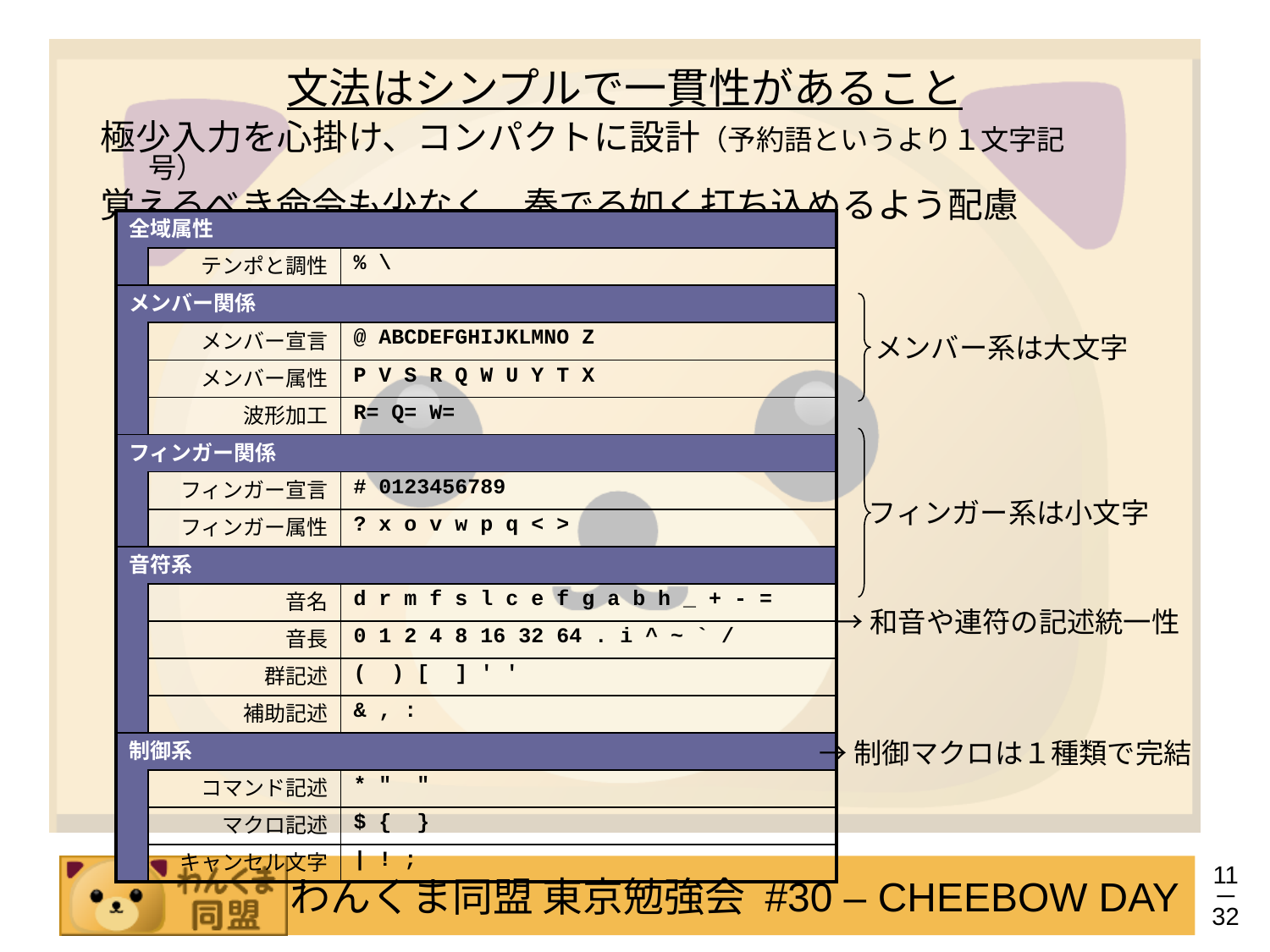

文法はシンプルで一貫性があること
極少入力を心掛け、コンパクトに設計（予約語というより１文字記号）
覚えるべき命令も少なく、奏でる如く打ち込めるよう配慮
| 全域属性 |  |  |
| --- | --- | --- |
|  | テンポと調性 | % \ |
| メンバー関係 |  |  |
|  | メンバー宣言 | @ ABCDEFGHIJKLMNO Z |
|  | メンバー属性 | P V S R Q W U Y T X |
|  | 波形加工 | R= Q= W= |
| フィンガー関係 |  |  |
|  | フィンガー宣言 | # 0123456789 |
|  | フィンガー属性 | ? x o v w p q < > |
| 音符系 |  |  |
|  | 音名 | d r m f s l c e f g a b h \_ + - = |
|  | 音長 | 0 1 2 4 8 16 32 64 . i ^ ~ ` / |
|  | 群記述 | ( ) [ ] ' ' |
|  | 補助記述 | & , : |
| 制御系 |  |  |
|  | コマンド記述 | \* " " |
|  | マクロ記述 | $ { } |
|  | キャンセル文字 | | ! ; |

メンバー系は大文字

フィンガー系は小文字
→和音や連符の記述統一性
→制御マクロは１種類で完結
11
─
32